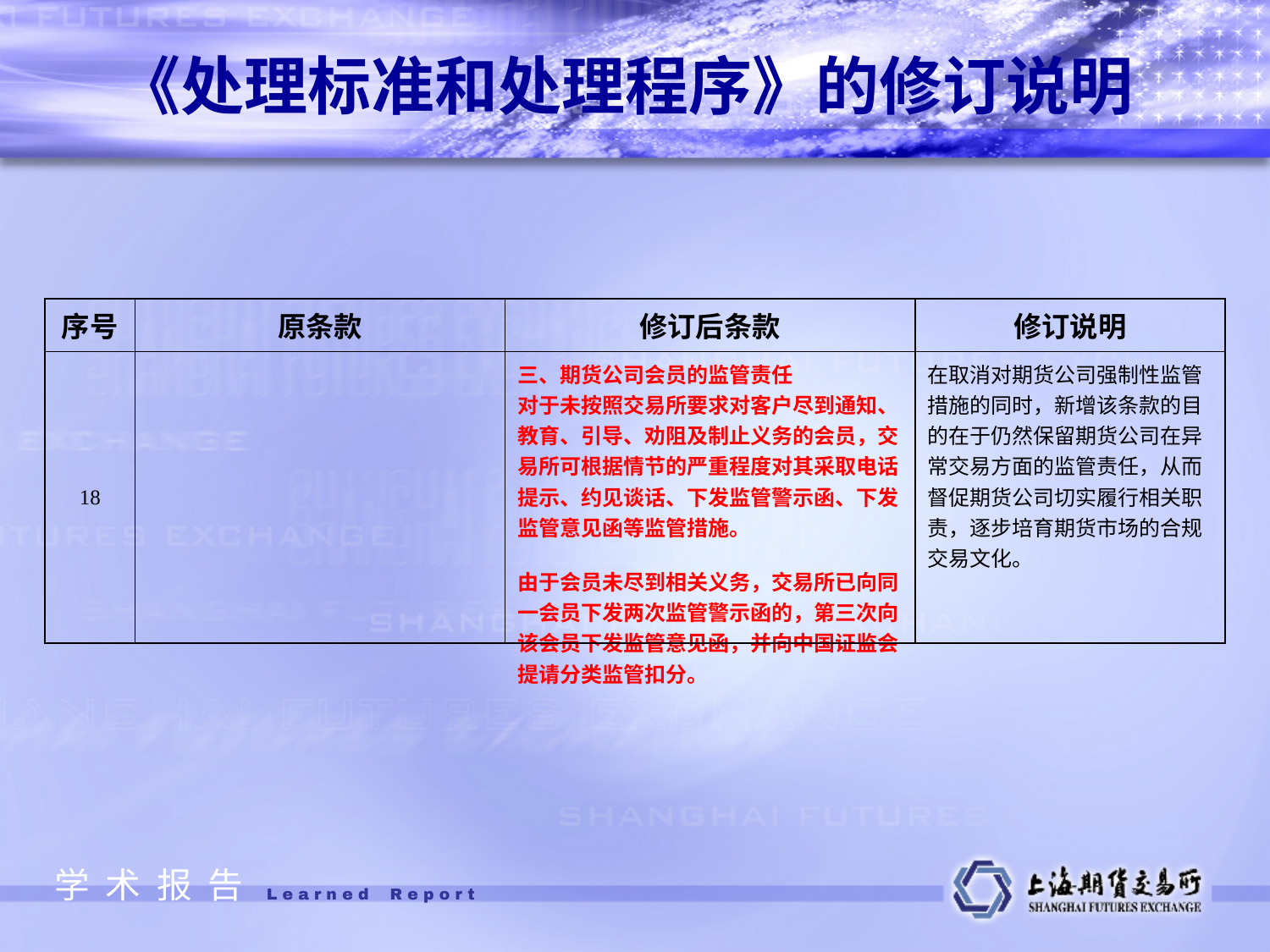

《处理标准和处理程序》的修订说明
| 序号 | 原条款 | 修订后条款 | 修订说明 |
| --- | --- | --- | --- |
| 18 |  | 三、期货公司会员的监管责任 对于未按照交易所要求对客户尽到通知、教育、引导、劝阻及制止义务的会员，交易所可根据情节的严重程度对其采取电话提示、约见谈话、下发监管警示函、下发监管意见函等监管措施。 由于会员未尽到相关义务，交易所已向同一会员下发两次监管警示函的，第三次向该会员下发监管意见函，并向中国证监会提请分类监管扣分。 | 在取消对期货公司强制性监管措施的同时，新增该条款的目的在于仍然保留期货公司在异常交易方面的监管责任，从而督促期货公司切实履行相关职责，逐步培育期货市场的合规交易文化。 |